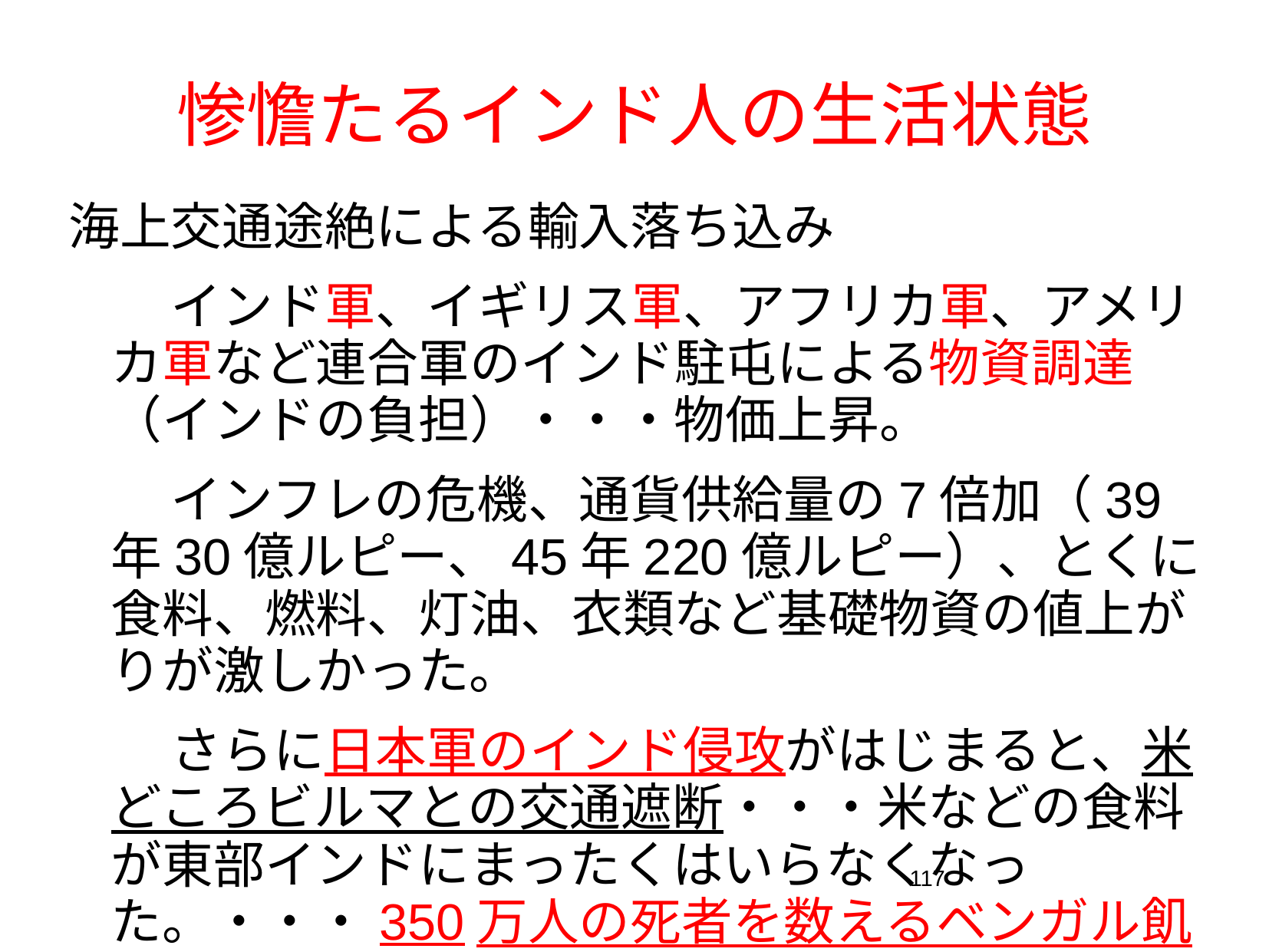

# 惨憺たるインド人の生活状態
海上交通途絶による輸入落ち込み
　　インド軍、イギリス軍、アフリカ軍、アメリカ軍など連合軍のインド駐屯による物資調達（インドの負担）・・・物価上昇。
　　インフレの危機、通貨供給量の7倍加（39年30億ルピー、45年220億ルピー）、とくに食料、燃料、灯油、衣類など基礎物資の値上がりが激しかった。
　　さらに日本軍のインド侵攻がはじまると、米どころビルマとの交通遮断・・・米などの食料が東部インドにまったくはいらなくなった。・・・350万人の死者を数えるベンガル飢饉。

117